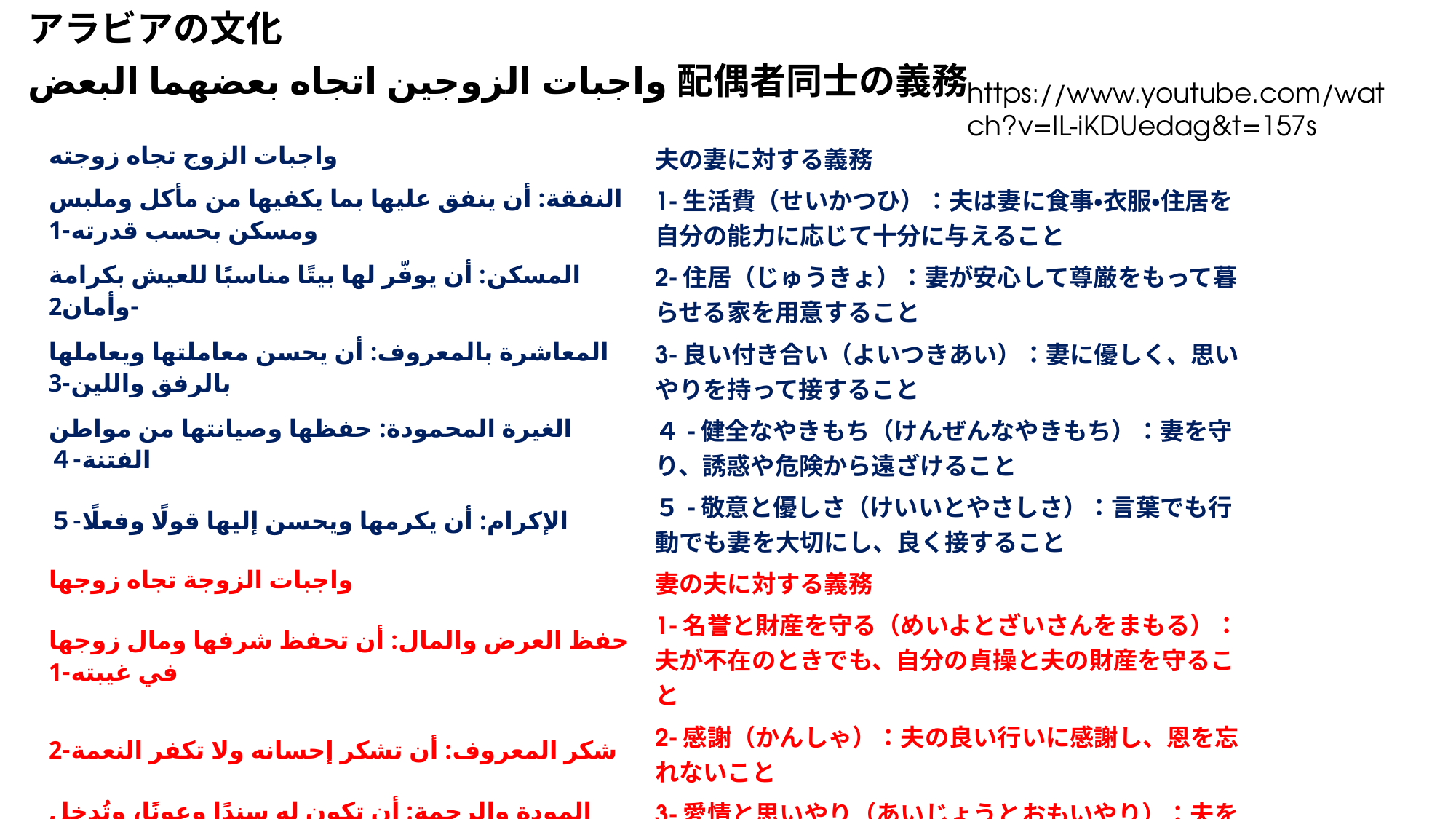

アラビアの文化
واجبات الزوجين اتجاه بعضهما البعض配偶者同士の義務

　https://www.youtube.com/watch?v=IL-iKDUedag&t=157s
|  |  |
| --- | --- |
| واجبات الزوج تجاه زوجته | 夫の妻に対する義務 |
| النفقة: أن ينفق عليها بما يكفيها من مأكل وملبس ومسكن بحسب قدرته-1 | 1-生活費（せいかつひ）：夫は妻に食事・衣服・住居を自分の能力に応じて十分に与えること |
| المسكن: أن يوفّر لها بيتًا مناسبًا للعيش بكرامة وأمان2- | 2-住居（じゅうきょ）：妻が安心して尊厳をもって暮らせる家を用意すること |
| المعاشرة بالمعروف: أن يحسن معاملتها ويعاملها بالرفق واللين-3 | 3-良い付き合い（よいつきあい）：妻に優しく、思いやりを持って接すること |
| الغيرة المحمودة: حفظها وصيانتها من مواطن الفتنة-４ | ４-健全なやきもち（けんぜんなやきもち）：妻を守り、誘惑や危険から遠ざけること |
| الإكرام: أن يكرمها ويحسن إليها قولًا وفعلًا-５ | ５-敬意と優しさ（けいいとやさしさ）：言葉でも行動でも妻を大切にし、良く接すること |
| واجبات الزوجة تجاه زوجها | 妻の夫に対する義務 |
| حفظ العرض والمال: أن تحفظ شرفها ومال زوجها في غيبته-1 | 1-名誉と財産を守る（めいよとざいさんをまもる）：夫が不在のときでも、自分の貞操と夫の財産を守ること |
| شكر المعروف: أن تشكر إحسانه ولا تكفر النعمة-2 | 2-感謝（かんしゃ）：夫の良い行いに感謝し、恩を忘れないこと |
| المودة والرحمة: أن تكون له سندًا وعونًا، وتُدخل السرور على قلبه-3 | 3-愛情と思いやり（あいじょうとおもいやり）：夫を支え、助け、心を喜ばせること |